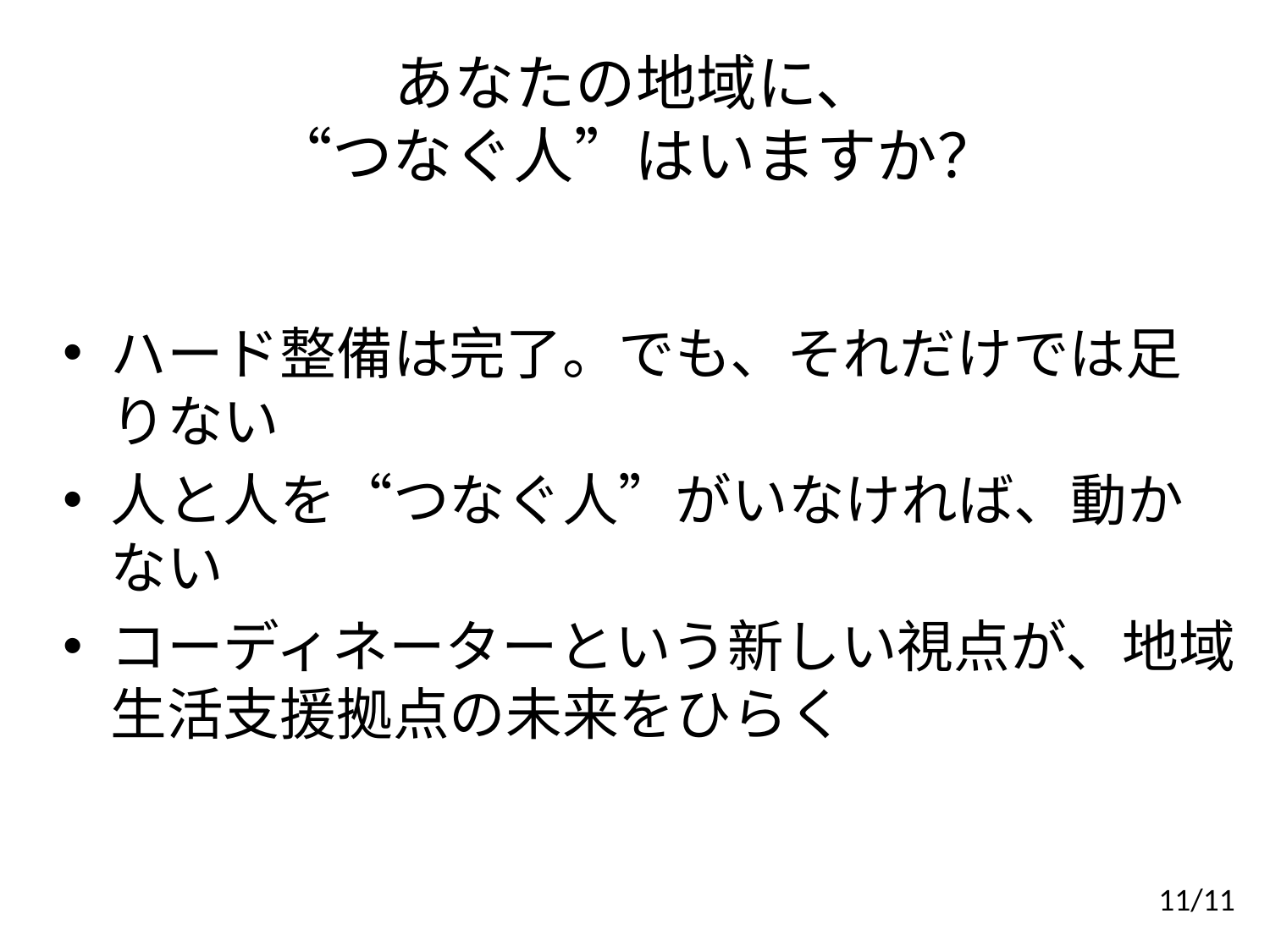

# あなたの地域に、 “つなぐ人”はいますか？
ハード整備は完了。でも、それだけでは足りない
人と人を“つなぐ人”がいなければ、動かない
コーディネーターという新しい視点が、地域生活支援拠点の未来をひらく
11/11